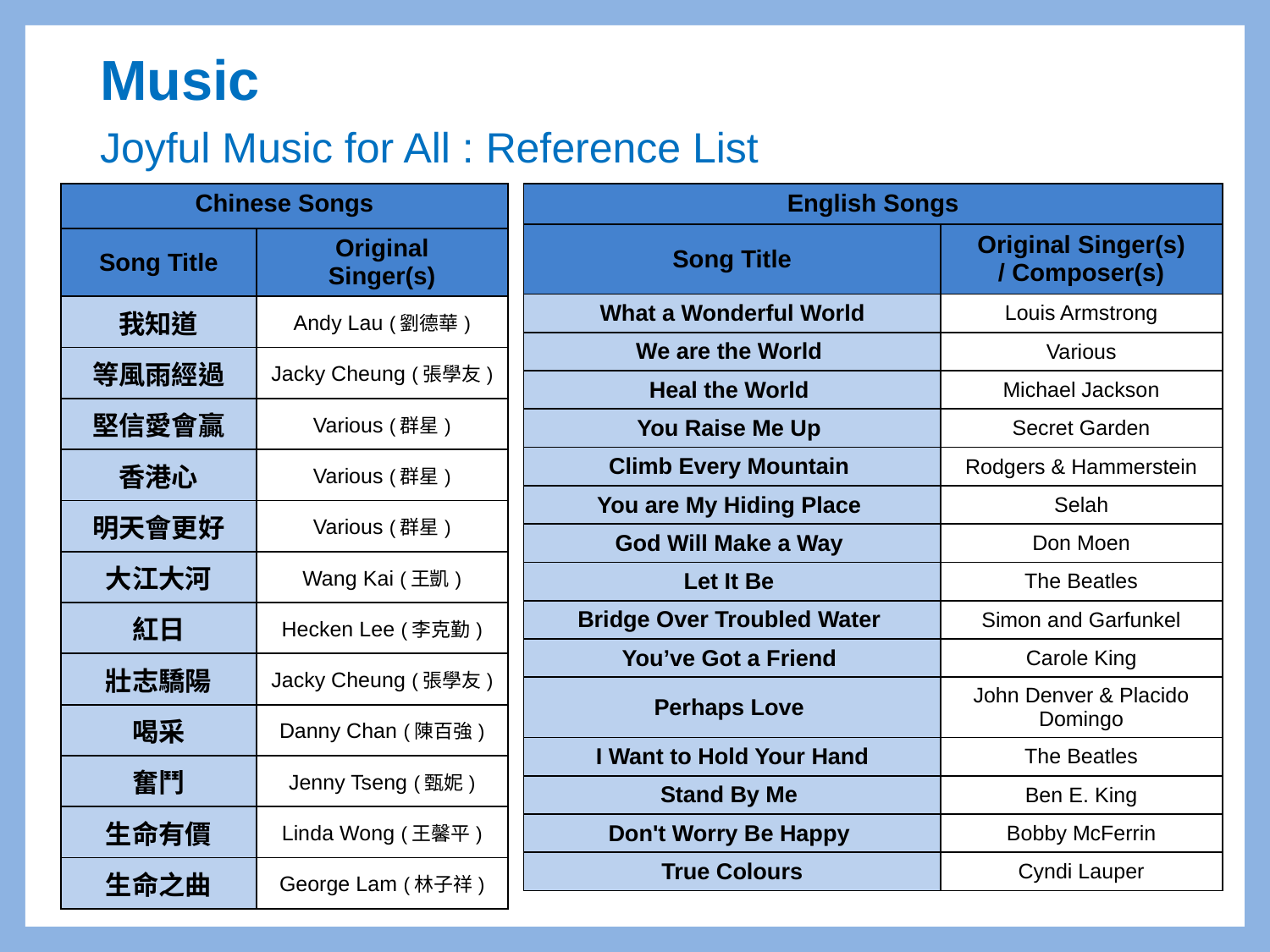

Music
# Joyful Music for All : Reference List
| Chinese Songs |  |
| --- | --- |
| Song Title | Original Singer(s) |
| 我知道 | Andy Lau (劉德華) |
| 等風雨經過 | Jacky Cheung (張學友) |
| 堅信愛會贏 | Various (群星) |
| 香港心 | Various (群星) |
| 明天會更好 | Various (群星) |
| 大江大河 | Wang Kai (王凱) |
| 紅日 | Hecken Lee (李克勤) |
| 壯志驕陽 | Jacky Cheung (張學友) |
| 喝采 | Danny Chan (陳百強) |
| 奮鬥 | Jenny Tseng (甄妮) |
| 生命有價 | Linda Wong (王馨平) |
| 生命之曲 | George Lam (林子祥) |
| English Songs |  |
| --- | --- |
| Song Title | Original Singer(s) / Composer(s) |
| What a Wonderful World | Louis Armstrong |
| We are the World | Various |
| Heal the World | Michael Jackson |
| You Raise Me Up | Secret Garden |
| Climb Every Mountain | Rodgers & Hammerstein |
| You are My Hiding Place | Selah |
| God Will Make a Way | Don Moen |
| Let It Be | The Beatles |
| Bridge Over Troubled Water | Simon and Garfunkel |
| You’ve Got a Friend | Carole King |
| Perhaps Love | John Denver & Placido Domingo |
| I Want to Hold Your Hand | The Beatles |
| Stand By Me | Ben E. King |
| Don't Worry Be Happy | Bobby McFerrin |
| True Colours | Cyndi Lauper |